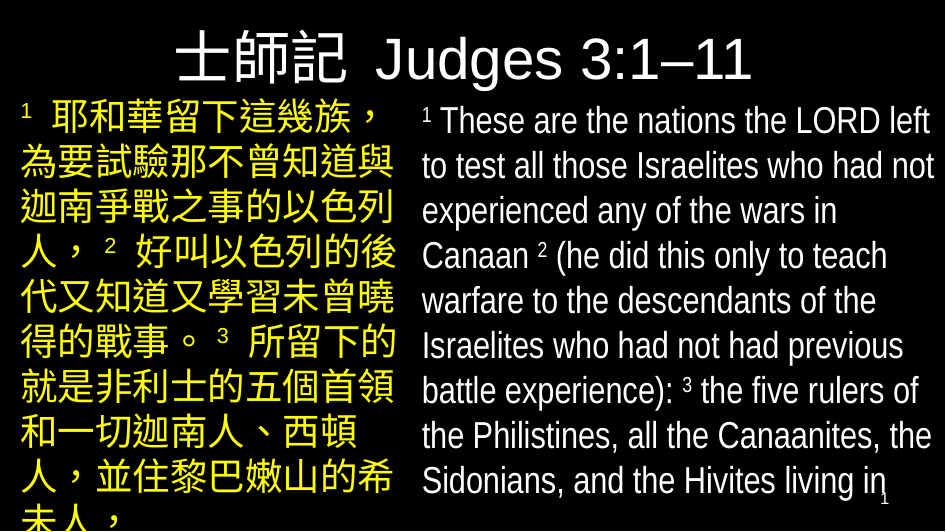

# 士師記 Judges 3:1–11
1 耶和華留下這幾族，為要試驗那不曾知道與迦南爭戰之事的以色列人，2 好叫以色列的後代又知道又學習未曾曉得的戰事。3 所留下的就是非利士的五個首領和一切迦南人、西頓人，並住黎巴嫩山的希未人，
1 These are the nations the Lord left to test all those Israelites who had not experienced any of the wars in Canaan 2 (he did this only to teach warfare to the descendants of the Israelites who had not had previous battle experience): 3 the five rulers of the Philistines, all the Canaanites, the Sidonians, and the Hivites living in
1